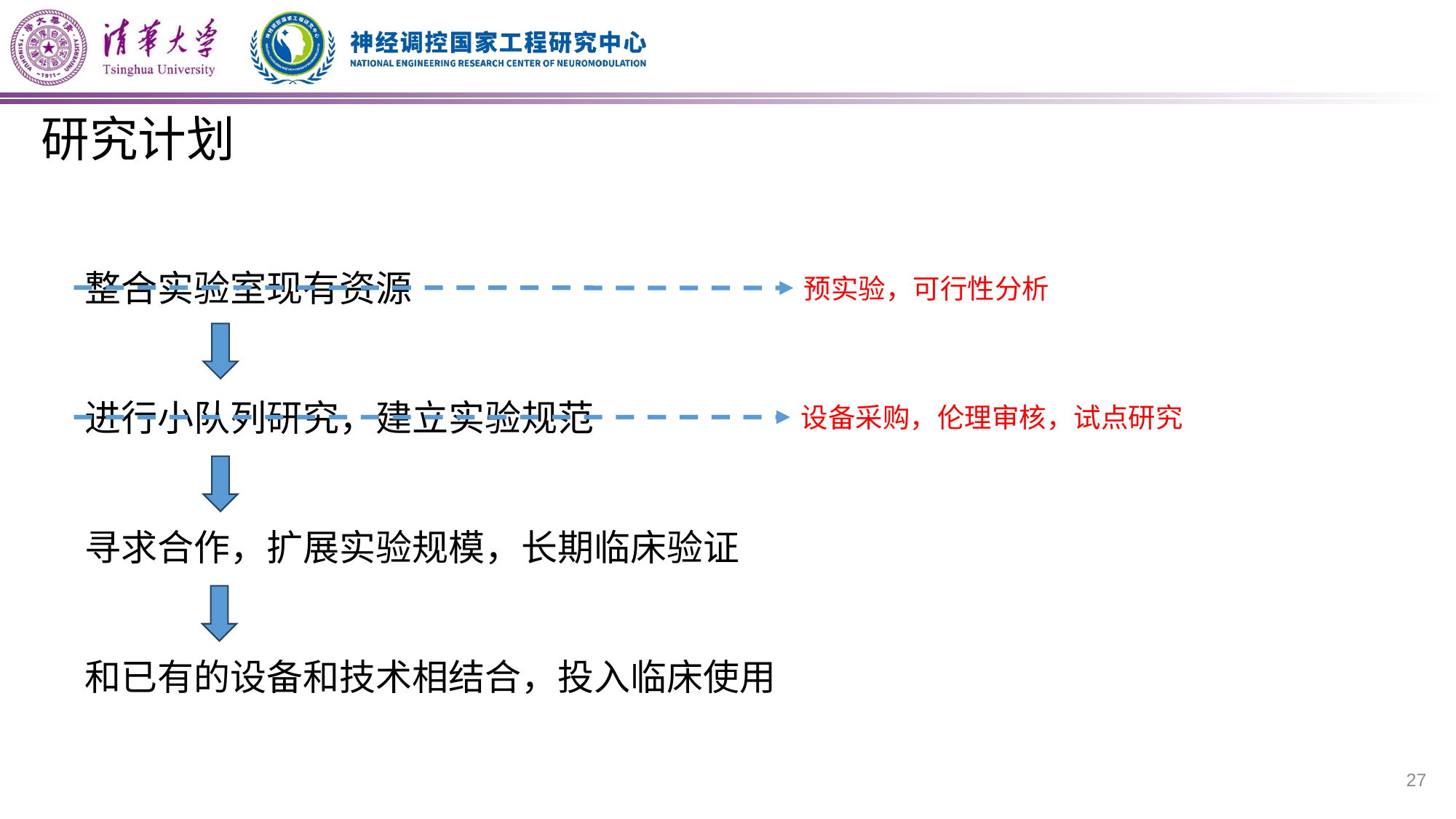

# 研究计划
整合实验室现有资源
预实验，可行性分析

进行小队列研究，建立实验规范
设备采购，伦理审核，试点研究

寻求合作，扩展实验规模，长期临床验证

和已有的设备和技术相结合，投入临床使用
27